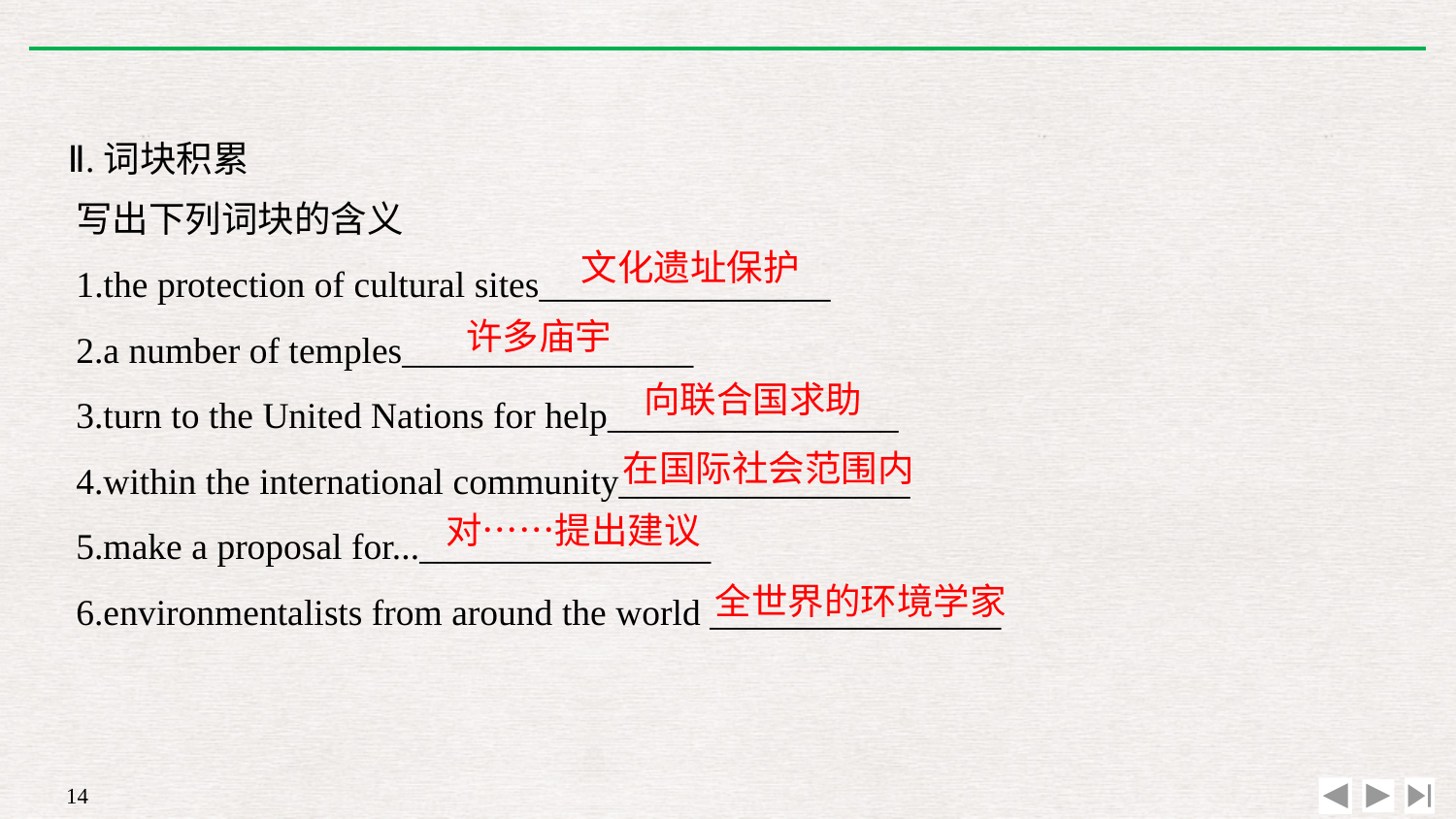

Ⅱ.词块积累
写出下列词块的含义
1.the protection of cultural sites________________
2.a number of temples________________
3.turn to the United Nations for help________________
4.within the international community________________
5.make a proposal for...________________
6.environmentalists from around the world ________________
文化遗址保护
许多庙宇
向联合国求助
在国际社会范围内
对……提出建议
全世界的环境学家